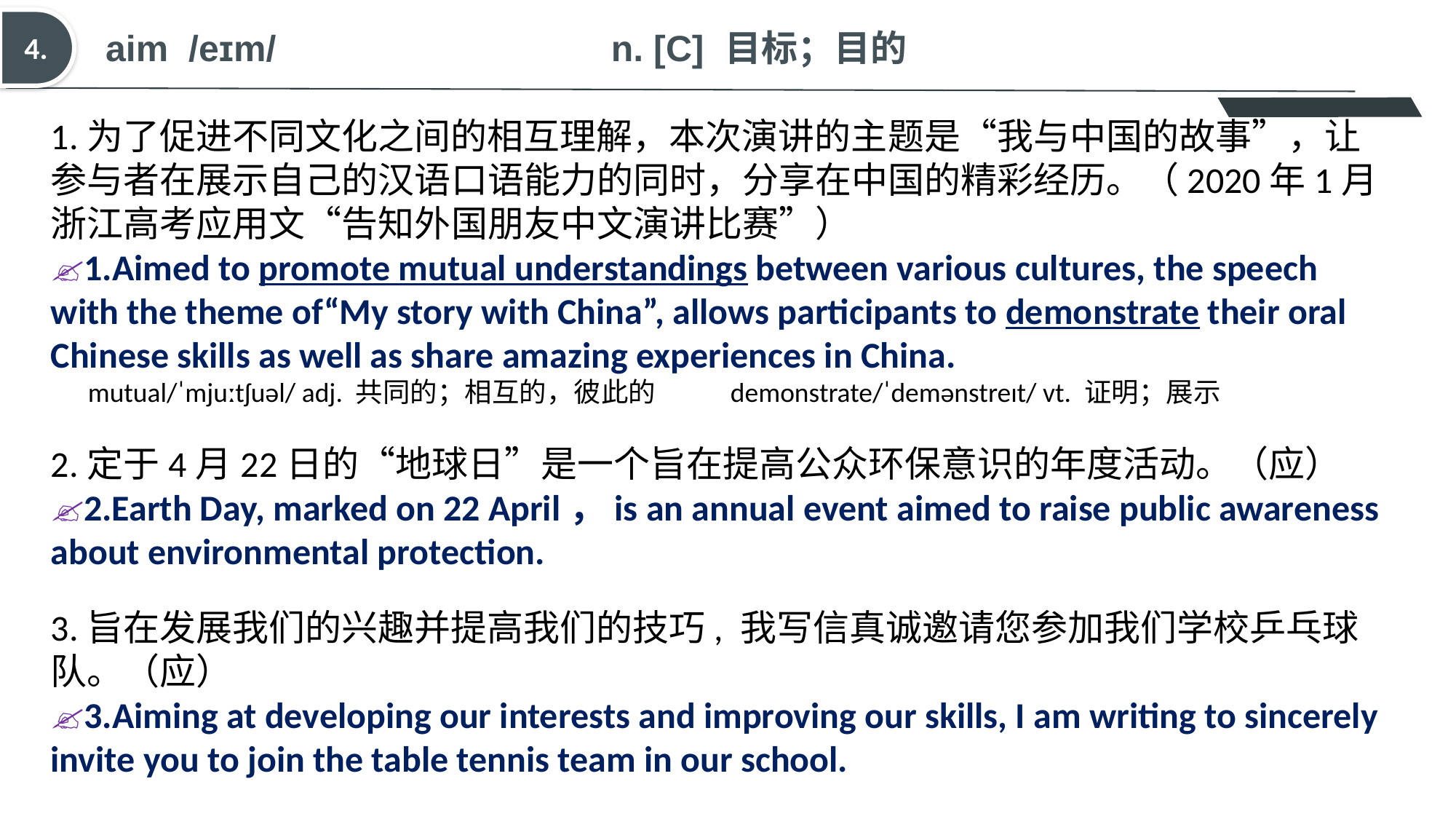

aim  /eɪm/                                 n. [C] 目标；目的

4.
1.为了促进不同文化之间的相互理解，本次演讲的主题是“我与中国的故事”，让参与者在展示自己的汉语口语能力的同时，分享在中国的精彩经历。（2020年1月浙江高考应用文“告知外国朋友中文演讲比赛”）
✍1.Aimed to promote mutual understandings between various cultures, the speech with the theme of“My story with China”, allows participants to demonstrate their oral Chinese skills as well as share amazing experiences in China.
      mutual/ˈmjuːtʃuəl/ adj. 共同的；相互的，彼此的           demonstrate/ˈdemənstreɪt/ vt. 证明；展示

2.定于4月22日的“地球日”是一个旨在提高公众环保意识的年度活动。（应）
✍2.Earth Day, marked on 22 April，is an annual event aimed to raise public awareness about environmental protection.

3.旨在发展我们的兴趣并提高我们的技巧, 我写信真诚邀请您参加我们学校乒乓球队。（应）
✍3.Aiming at developing our interests and improving our skills, I am writing to sincerely invite you to join the table tennis team in our school.